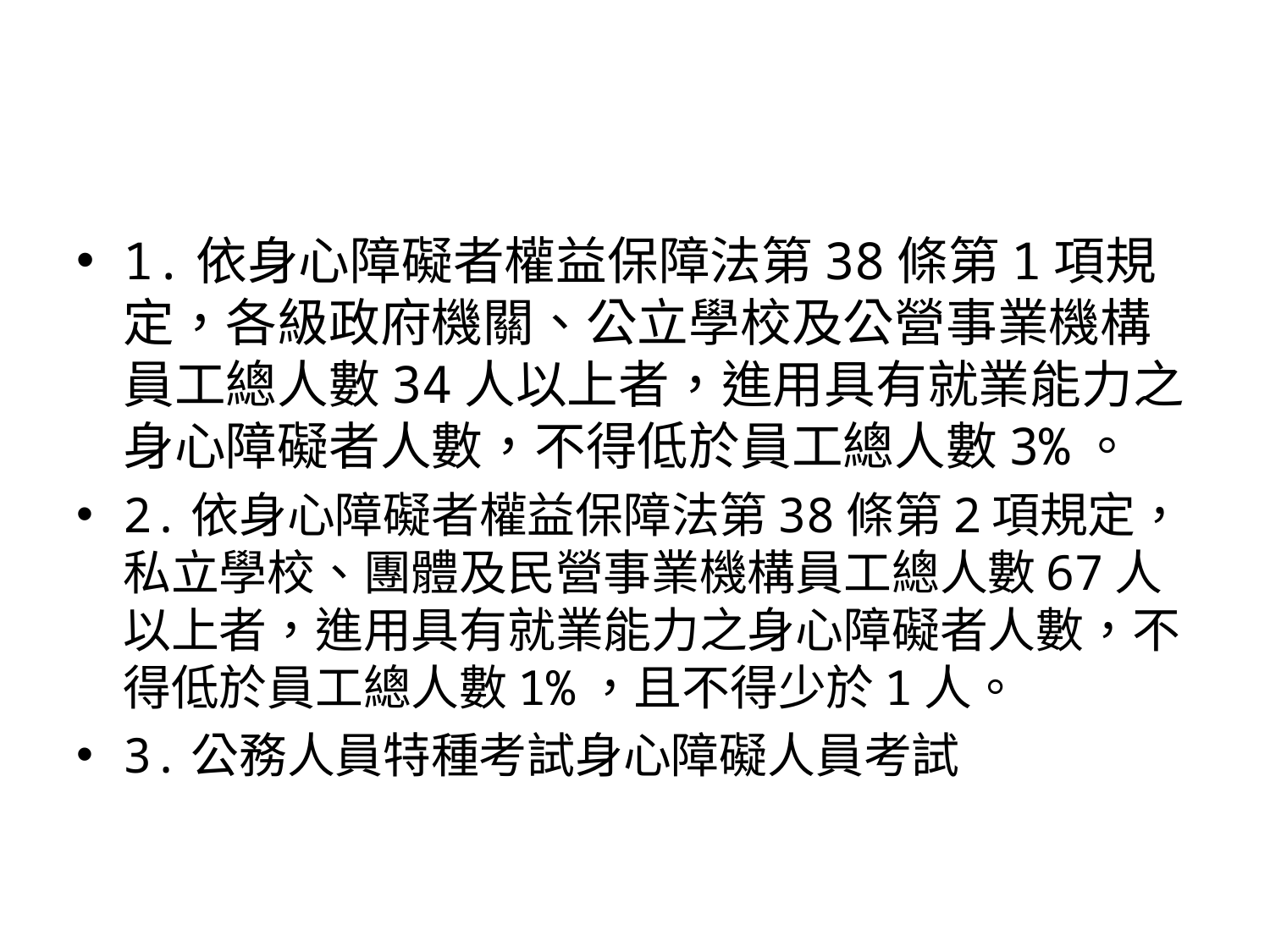

#
1.依身心障礙者權益保障法第38條第1項規定，各級政府機關、公立學校及公營事業機構員工總人數34人以上者，進用具有就業能力之身心障礙者人數，不得低於員工總人數3%。
2.依身心障礙者權益保障法第38條第2項規定，私立學校、團體及民營事業機構員工總人數67人以上者，進用具有就業能力之身心障礙者人數，不得低於員工總人數1%，且不得少於1人。
3.公務人員特種考試身心障礙人員考試